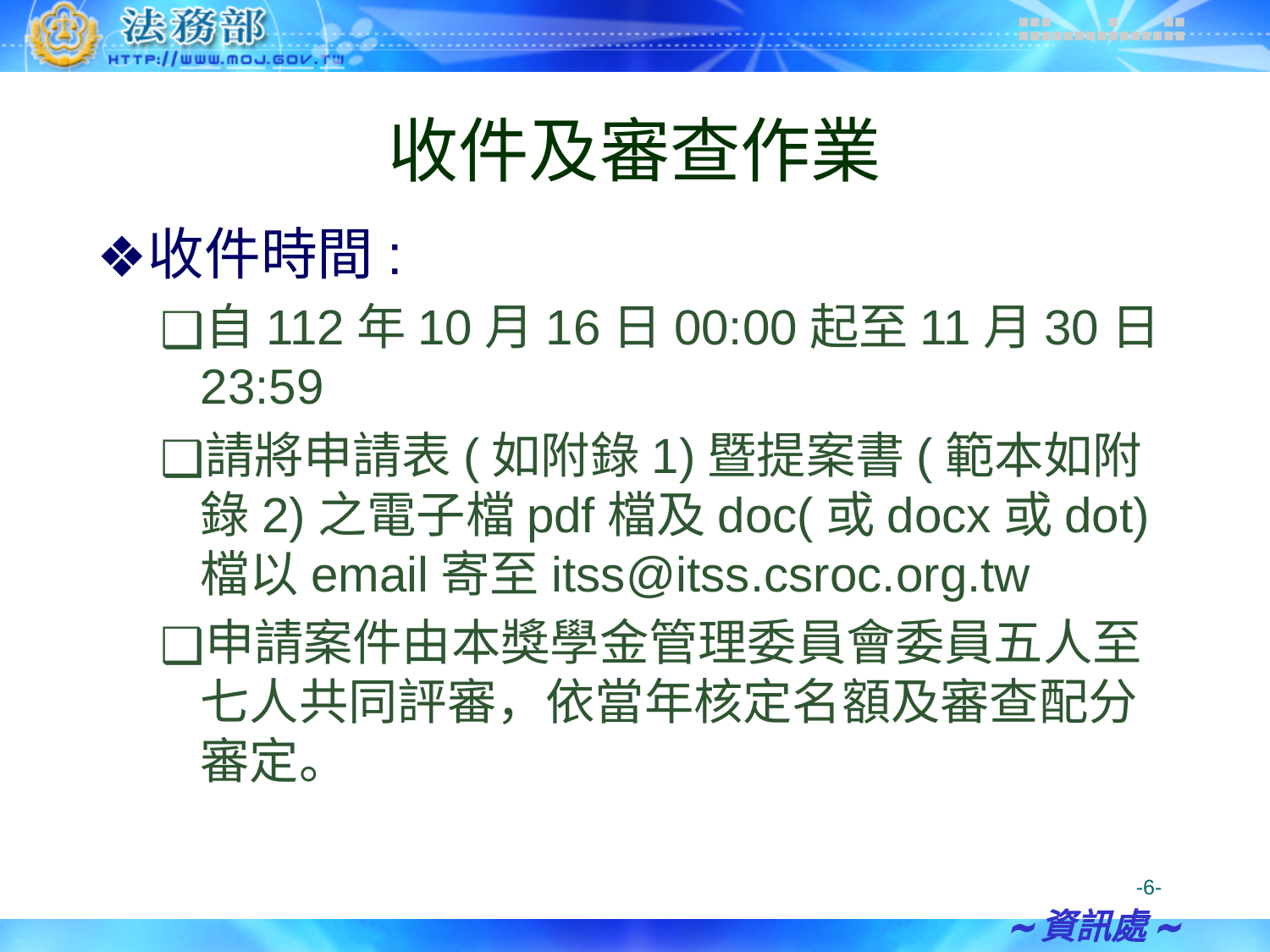

# 收件及審查作業
收件時間:
自112年10月16日00:00起至11月30日23:59
請將申請表(如附錄1)暨提案書(範本如附錄2)之電子檔pdf檔及doc(或docx或dot)檔以email寄至itss@itss.csroc.org.tw
申請案件由本獎學金管理委員會委員五人至七人共同評審，依當年核定名額及審查配分審定。

-6-